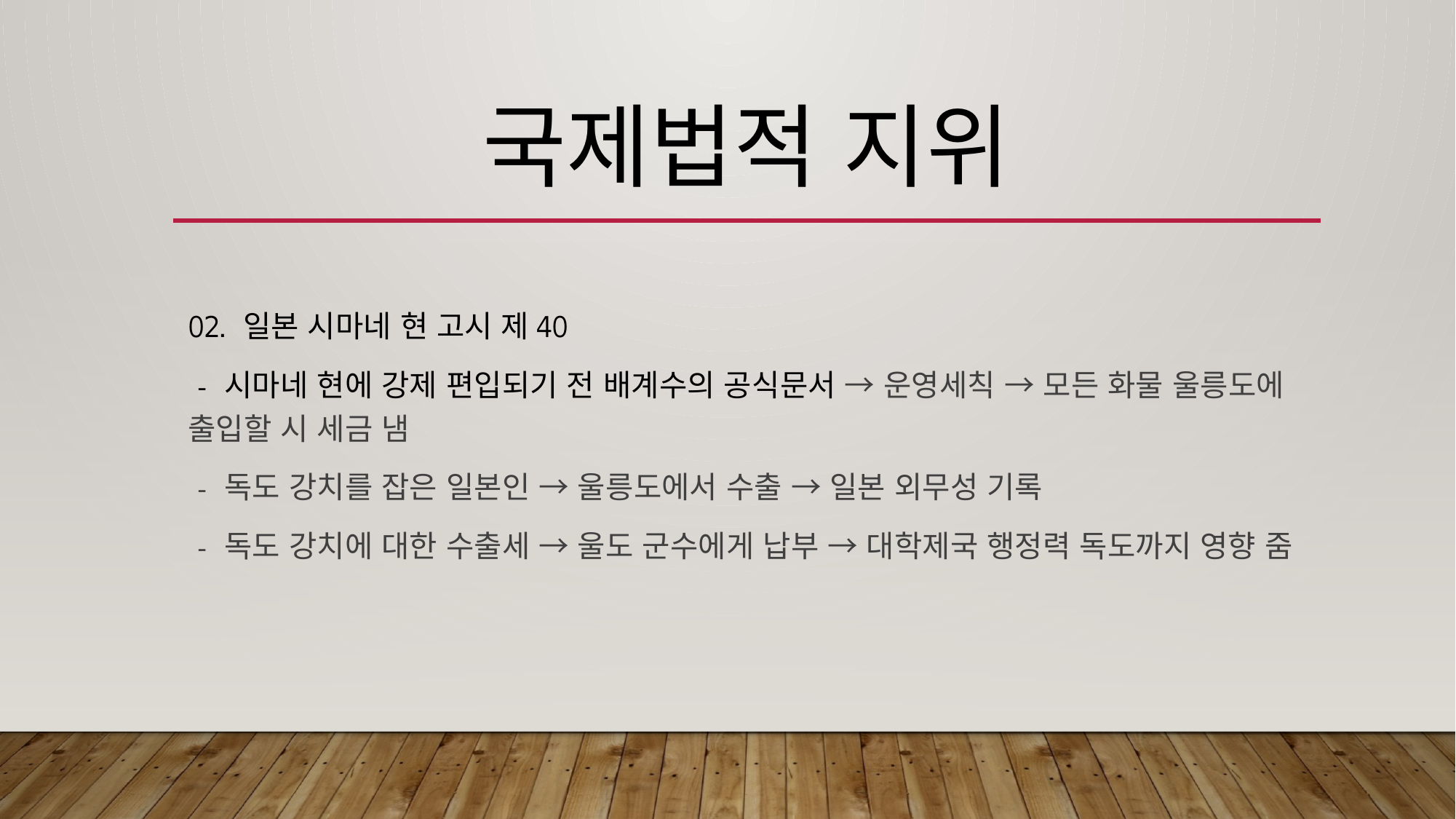

# 국제법적 지위

02. 일본 시마네 현 고시 제40
 - 시마네 현에 강제 편입되기 전 배계수의 공식문서 → 운영세칙 → 모든 화물 울릉도에 출입할 시 세금 냄
 - 독도 강치를 잡은 일본인 → 울릉도에서 수출 → 일본 외무성 기록
 - 독도 강치에 대한 수출세 → 울도 군수에게 납부 → 대학제국 행정력 독도까지 영향 줌